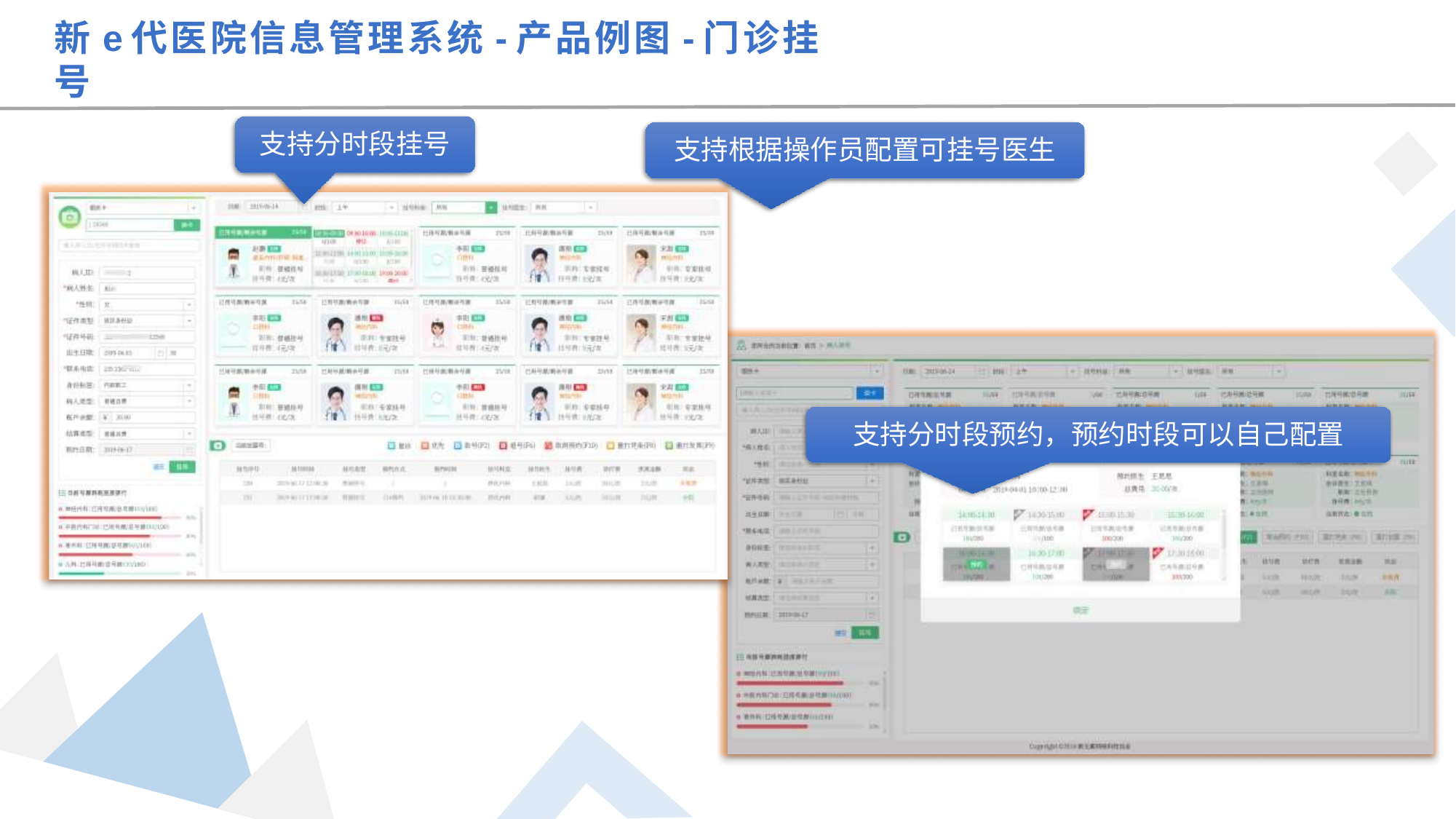

# 新e代医院信息管理系统-产品例图-门诊挂号

支持分时段挂号
支持根据操作员配置可挂号医生

支持分时段预约，预约时段可以自己配置